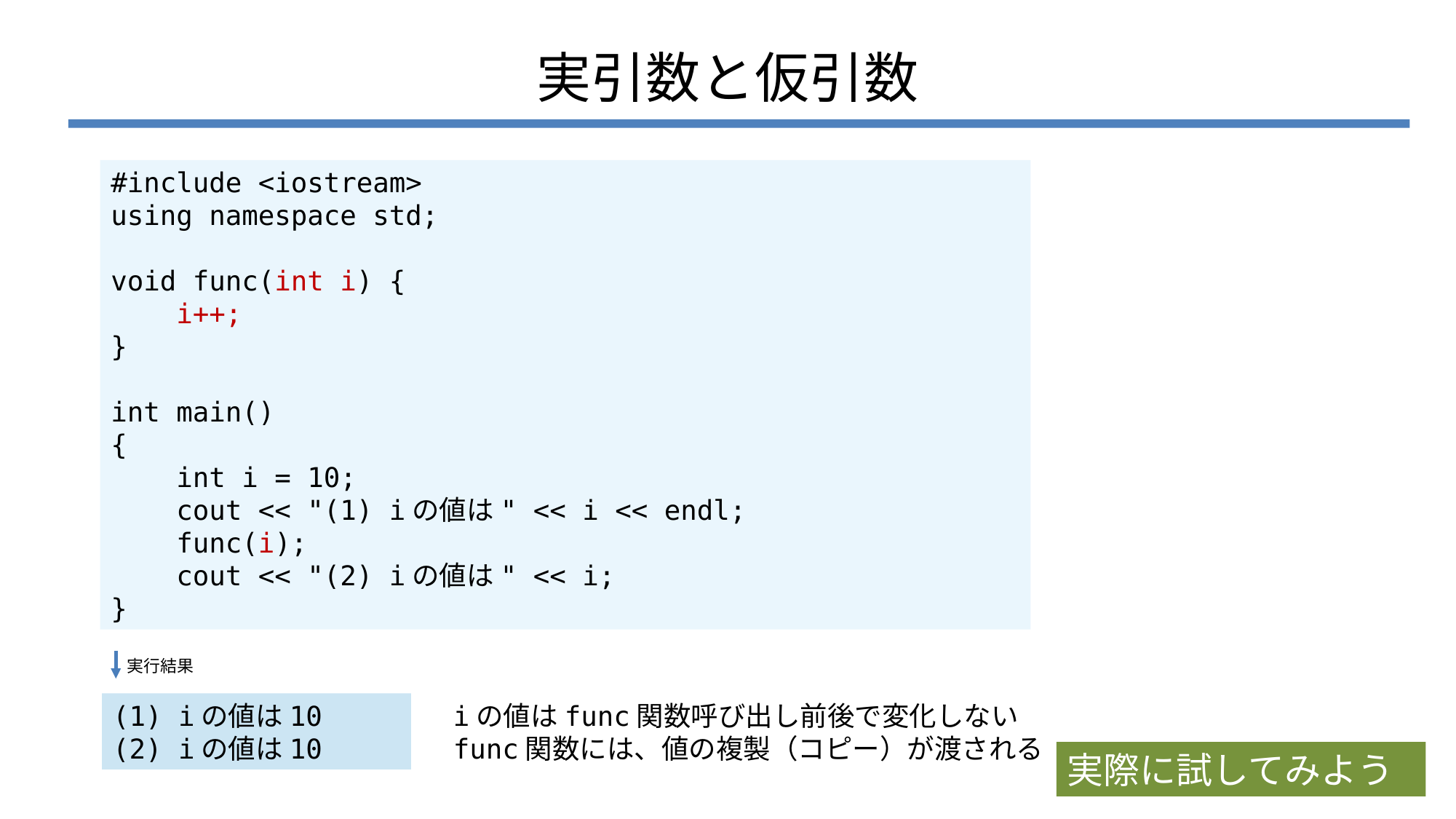

# 実引数と仮引数
#include <iostream>
using namespace std;

void func(int i) {
    i++;
}

int main()
{
    int i = 10;
    cout << "(1) iの値は" << i << endl;
    func(i);
    cout << "(2) iの値は" << i;
}
実行結果
(1) iの値は10
(2) iの値は10
iの値はfunc関数呼び出し前後で変化しない
func関数には、値の複製（コピー）が渡される
実際に試してみよう